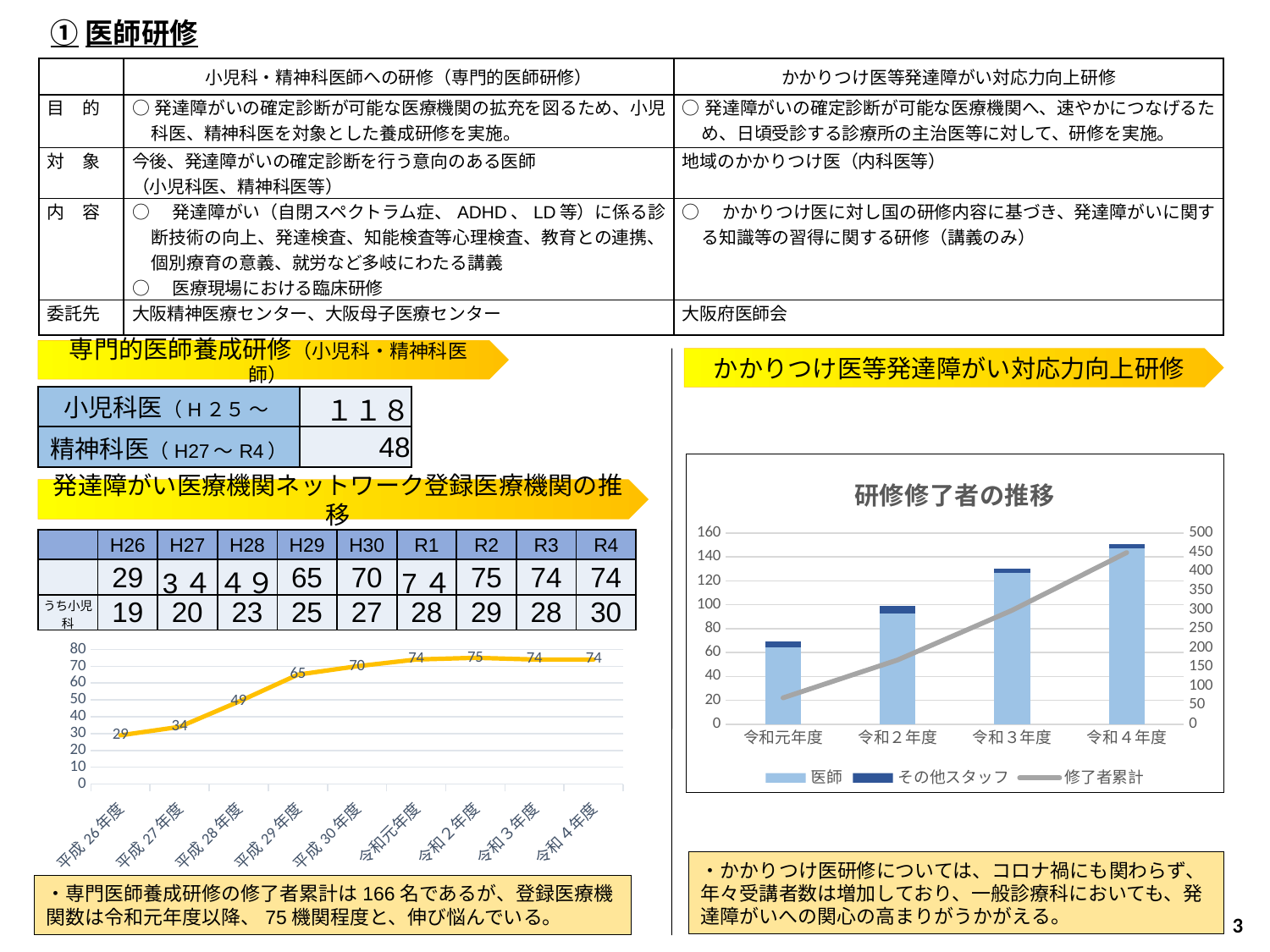

①医師研修
|  | 小児科・精神科医師への研修（専門的医師研修） | かかりつけ医等発達障がい対応力向上研修 |
| --- | --- | --- |
| 目　的 | ○発達障がいの確定診断が可能な医療機関の拡充を図るため、小児科医、精神科医を対象とした養成研修を実施。 | ○発達障がいの確定診断が可能な医療機関へ、速やかにつなげるため、日頃受診する診療所の主治医等に対して、研修を実施。 |
| 対　象 | 今後、発達障がいの確定診断を行う意向のある医師 （小児科医、精神科医等） | 地域のかかりつけ医（内科医等） |
| 内　容 | ○　発達障がい（自閉スペクトラム症、ADHD、LD等）に係る診断技術の向上、発達検査、知能検査等心理検査、教育との連携、個別療育の意義、就労など多岐にわたる講義 ○　医療現場における臨床研修 | ○　かかりつけ医に対し国の研修内容に基づき、発達障がいに関する知識等の習得に関する研修（講義のみ） |
| 委託先 | 大阪精神医療センター、大阪母子医療センター | 大阪府医師会 |
専門的医師養成研修（小児科・精神科医師）
かかりつけ医等発達障がい対応力向上研修
| 小児科医（H２５ ～R4） | １１８ |
| --- | --- |
| 精神科医（H27～R4） | 48 |

### Chart: 研修修了者の推移

| Category | 医師 | その他スタッフ | 修了者累計 |
|---|---|---|---|
| 令和元年度 | 64.0 | 5.0 | 69.0 |
| 令和２年度 | 93.0 | 6.0 | 168.0 |
| 令和３年度 | 127.0 | 3.0 | 298.0 |
| 令和４年度 | 147.0 | 4.0 | 449.0 |
発達障がい医療機関ネットワーク登録医療機関の推移
|  | H26 | H27 | H28 | H29 | H30 | R1 | R2 | R3 | R4 |
| --- | --- | --- | --- | --- | --- | --- | --- | --- | --- |
|  | 29 | 3４ | ４９ | 65 | 70 | 7４ | 75 | 74 | 74 |
| うち小児科 | 19 | 20 | 23 | 25 | 27 | 28 | 29 | 28 | 30 |

### Chart

| Category |  |
|---|---|
| 平成26年度 | 29.0 |
| 平成27年度 | 34.0 |
| 平成28年度 | 49.0 |
| 平成29年度 | 65.0 |
| 平成30年度 | 70.0 |
| 令和元年度 | 74.0 |
| 令和２年度 | 75.0 |
| 令和３年度 | 74.0 |
| 令和４年度 | 74.0 |
・かかりつけ医研修については、コロナ禍にも関わらず、年々受講者数は増加しており、一般診療科においても、発達障がいへの関心の高まりがうかがえる。
・専門医師養成研修の修了者累計は166名であるが、登録医療機関数は令和元年度以降、75機関程度と、伸び悩んでいる。
3